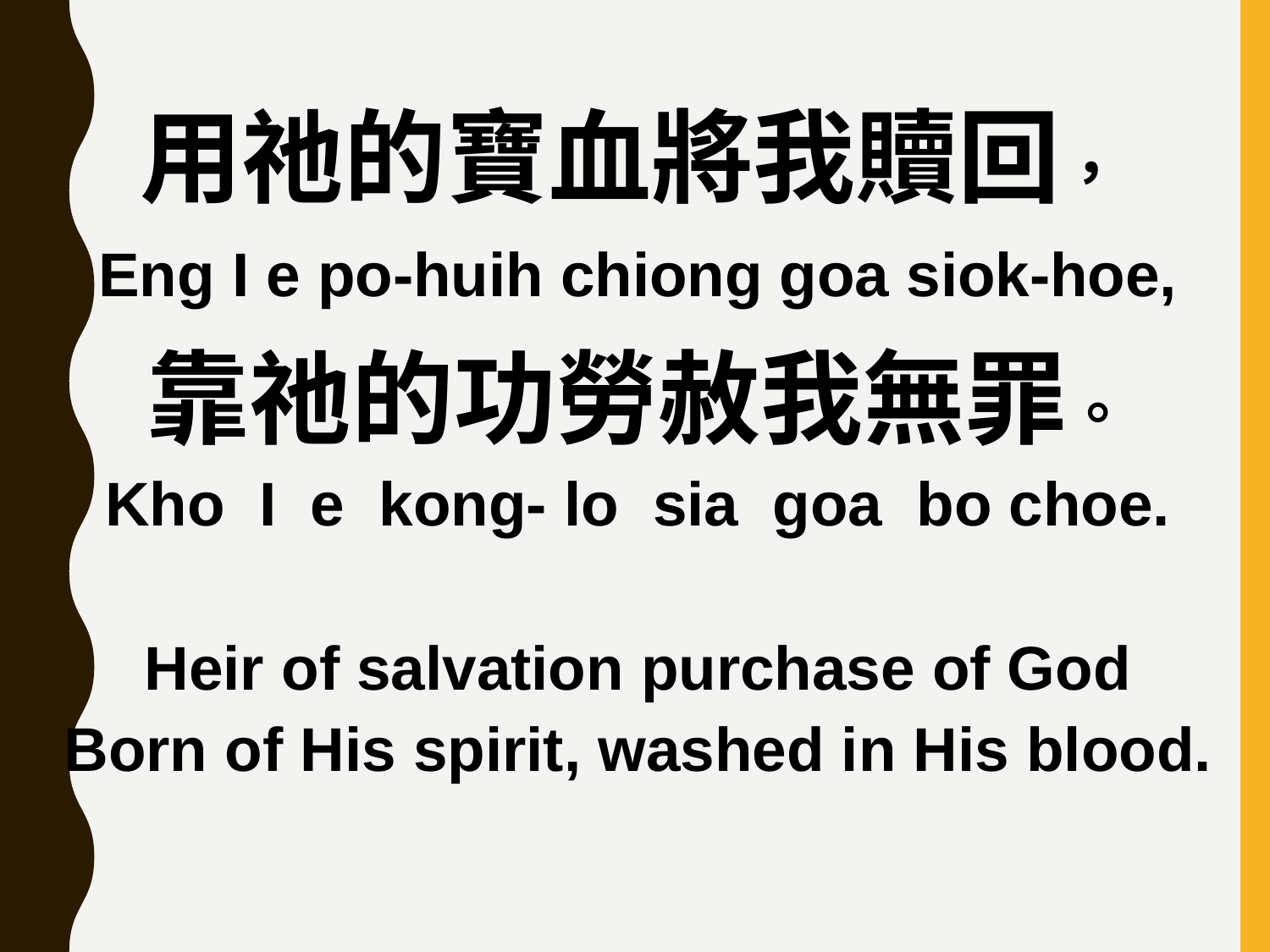

用祂的寶血將我贖回，
Eng I e po-huih chiong goa siok-hoe,
靠祂的功勞赦我無罪。
Kho  I  e  kong- lo  sia  goa  bo choe.

Heir of salvation purchase of God
Born of His spirit, washed in His blood.